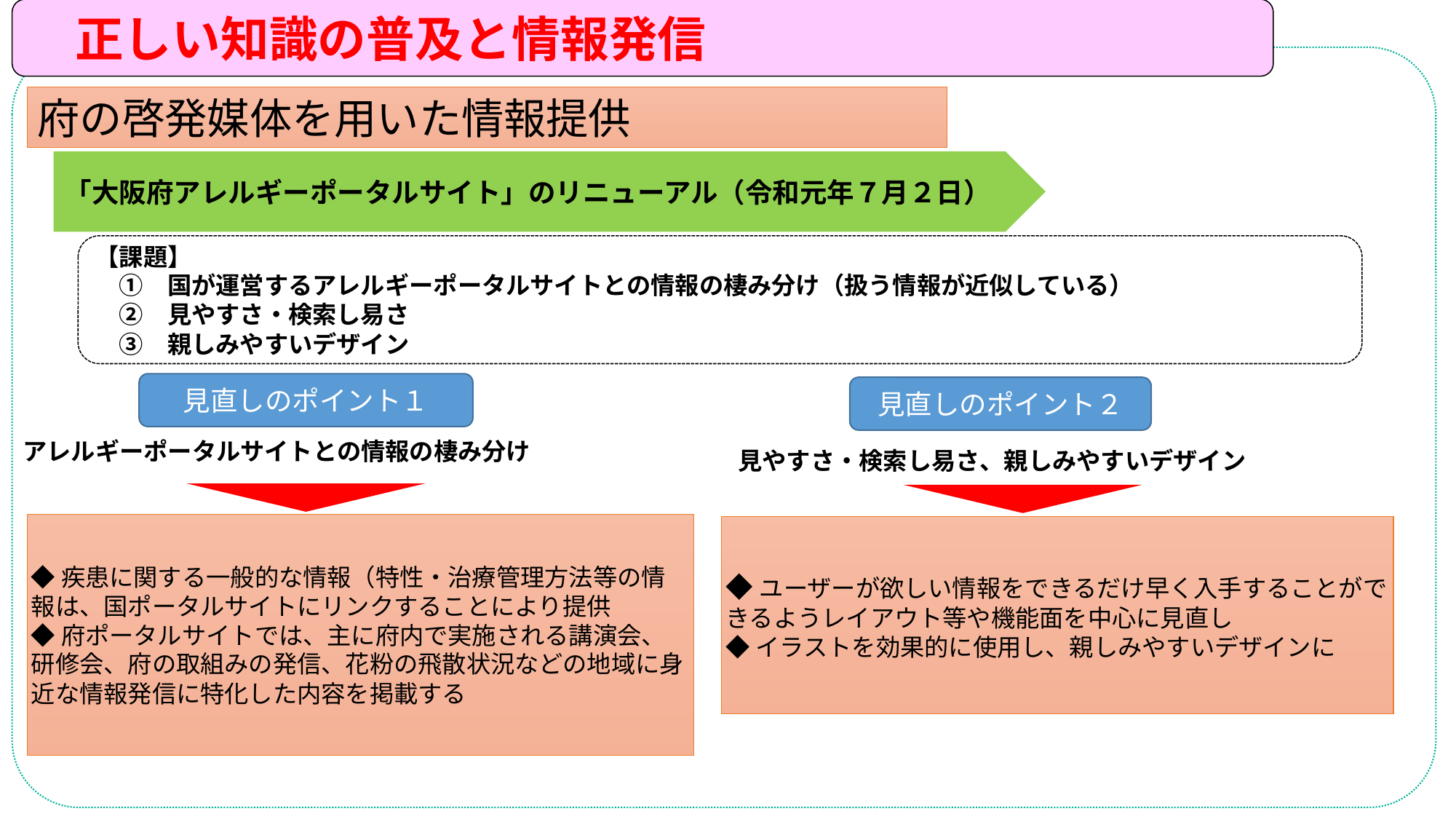

正しい知識の普及と情報発信

府の啓発媒体を用いた情報提供
「大阪府アレルギーポータルサイト」のリニューアル（令和元年７月２日）

【課題】
　①　国が運営するアレルギーポータルサイトとの情報の棲み分け（扱う情報が近似している）
　②　見やすさ・検索し易さ
　③　親しみやすいデザイン
見直しのポイント１
見直しのポイント２
アレルギーポータルサイトとの情報の棲み分け
見やすさ・検索し易さ、親しみやすいデザイン

◆疾患に関する一般的な情報（特性・治療管理方法等の情報は、国ポータルサイトにリンクすることにより提供
◆府ポータルサイトでは、主に府内で実施される講演会、研修会、府の取組みの発信、花粉の飛散状況などの地域に身近な情報発信に特化した内容を掲載する
◆ユーザーが欲しい情報をできるだけ早く入手することができるようレイアウト等や機能面を中心に見直し
◆イラストを効果的に使用し、親しみやすいデザインに